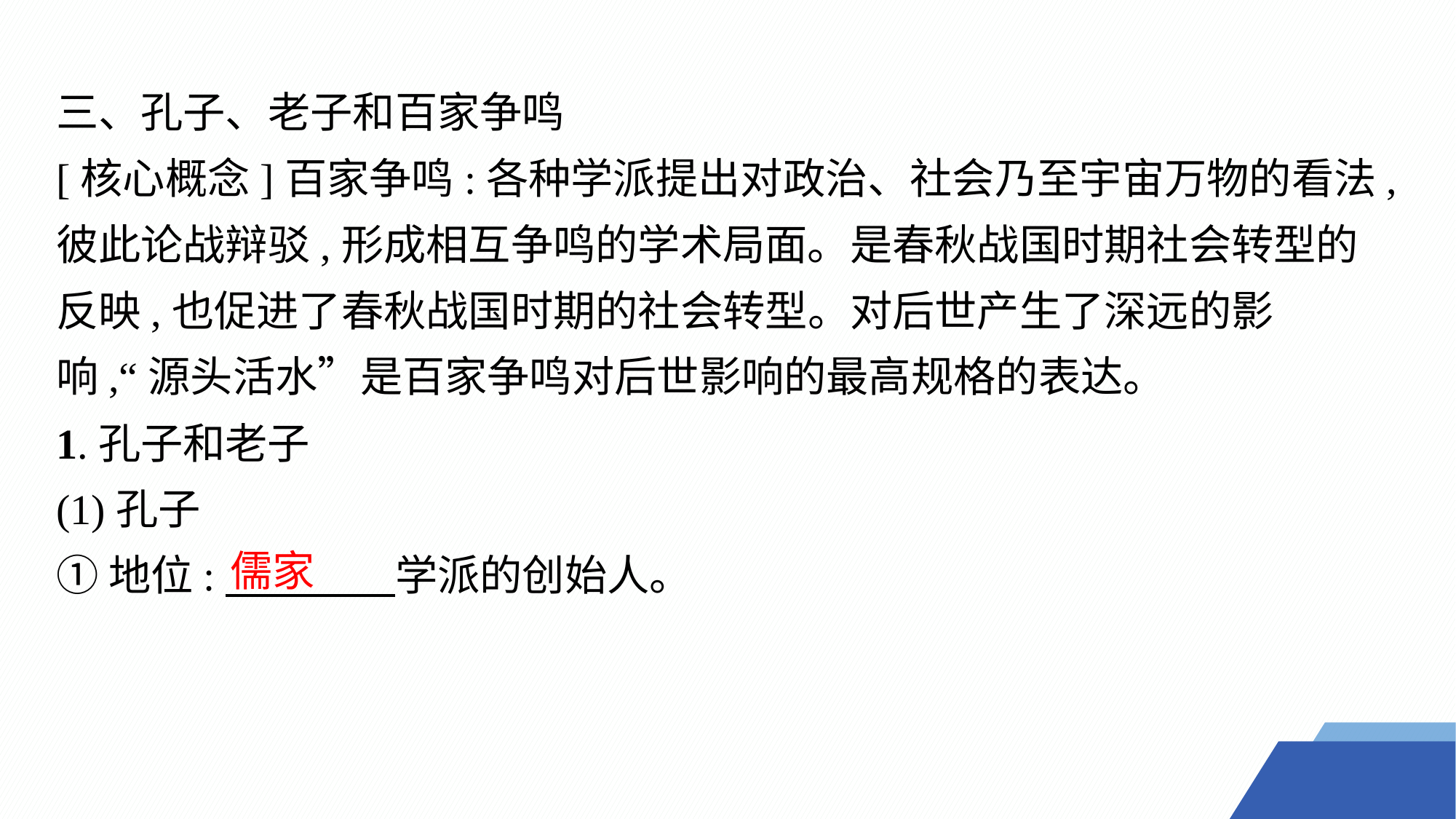

三、孔子、老子和百家争鸣
[核心概念]百家争鸣:各种学派提出对政治、社会乃至宇宙万物的看法,彼此论战辩驳,形成相互争鸣的学术局面。是春秋战国时期社会转型的反映,也促进了春秋战国时期的社会转型。对后世产生了深远的影响,“源头活水”是百家争鸣对后世影响的最高规格的表达。
1.孔子和老子
(1)孔子
①地位:　　　　学派的创始人。
儒家